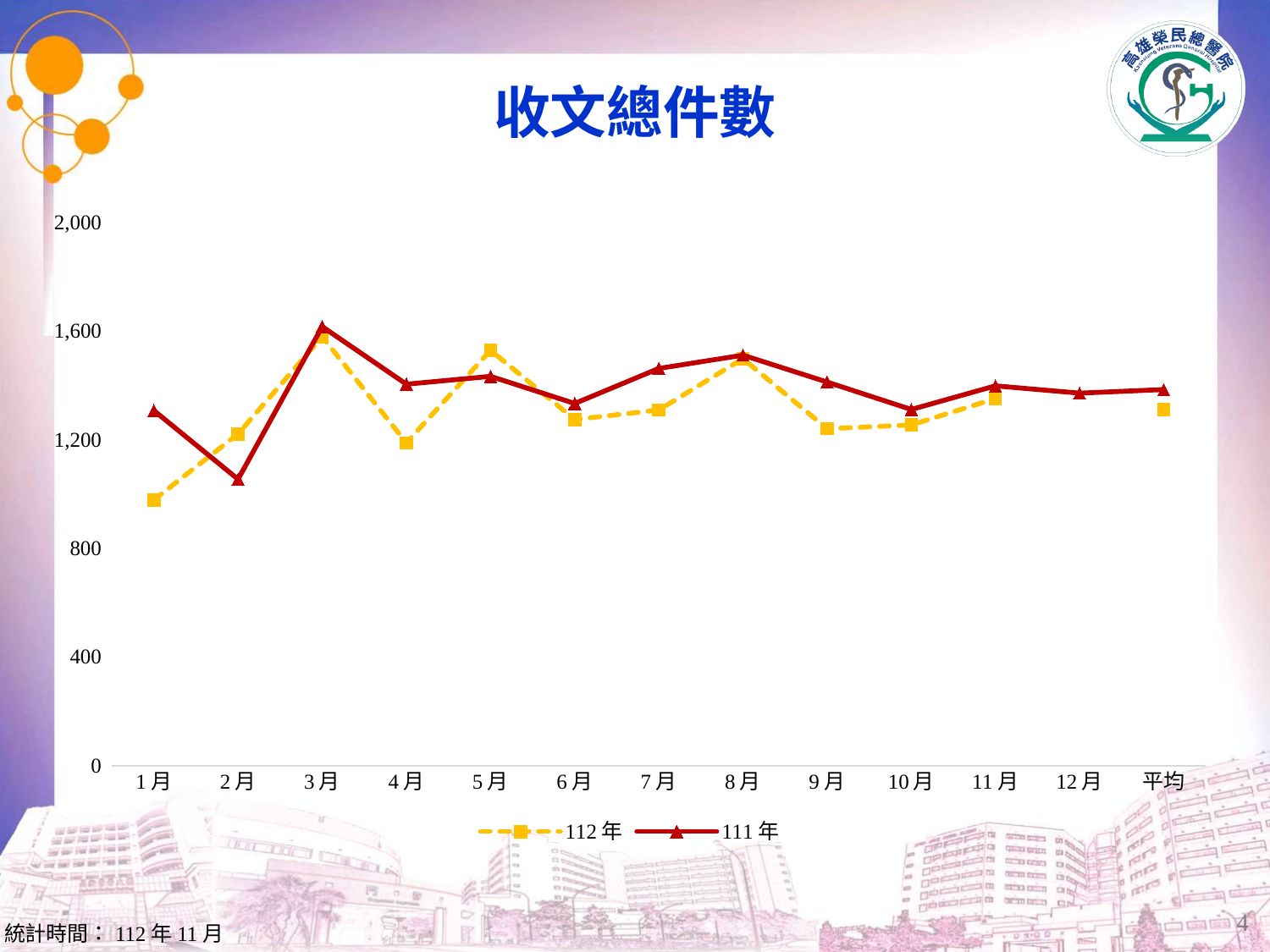

# 收文總件數

### Chart

| Category |  |  |
|---|---|---|
| 1月 | 978.0 | 1307.0 |
| 2月 | 1221.0 | 1054.0 |
| 3月 | 1579.0 | 1616.0 |
| 4月 | 1188.0 | 1404.0 |
| 5月 | 1529.0 | 1433.0 |
| 6月 | 1274.0 | 1333.0 |
| 7月 | 1309.0 | 1462.0 |
| 8月 | 1498.0 | 1511.0 |
| 9月 | 1240.0 | 1412.0 |
| 10月 | 1254.0 | 1311.0 |
| 11月 | 1351.0 | 1398.0 |
| 12月 | None | 1371.0 |
| 平均 | 1311.0 | 1384.3333333333328 |
4
統計時間：112年11月